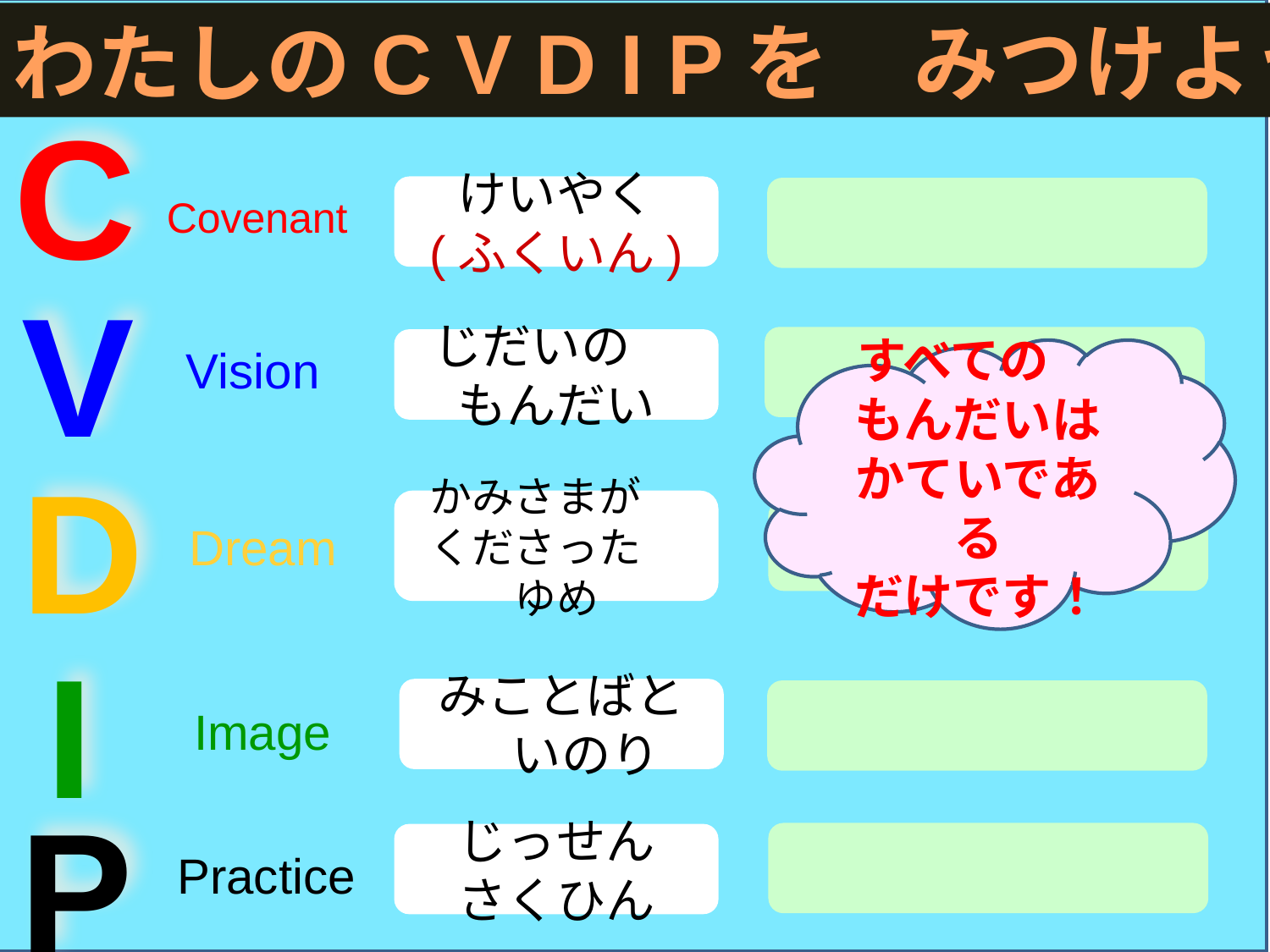

わたしのC V D I Pを　みつけよう
C
Covenant
けいやく
(ふくいん)

V

Vision
じだいの
もんだい
すべての
もんだいは
かていである
だけです！
D
かみさまが
くださった　ゆめ

Dream
I
みことばと　いのり

Image
P

じっせん
さくひん
Practice